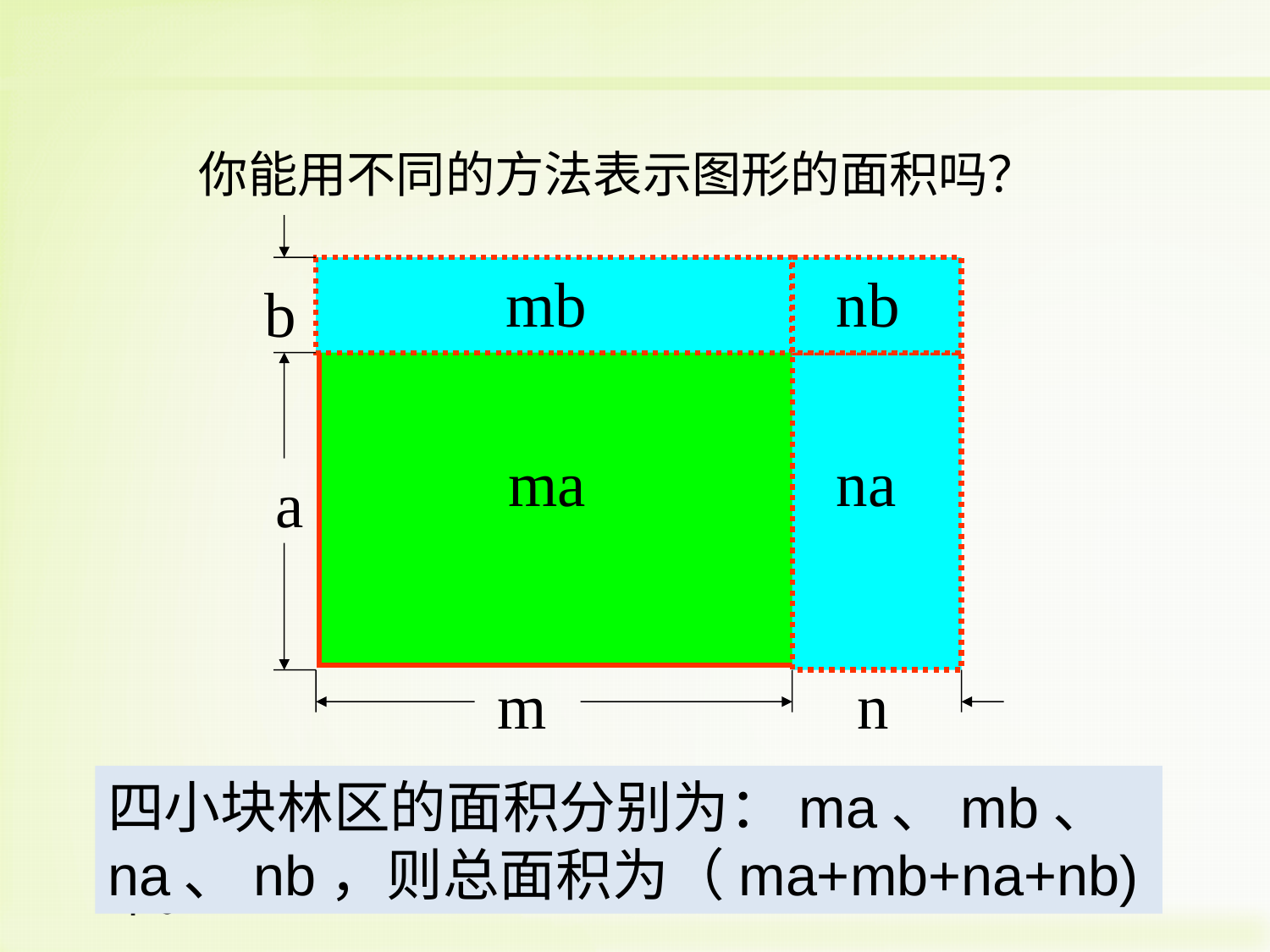

你能用不同的方法表示图形的面积吗？

b
n

mb
nb

a

m

ma
na
四小块林区的面积分别为：ma、mb、
na、nb，则总面积为（ma+mb+na+nb)
这块林区现在长为（m+n）米，宽为（a+b）米。